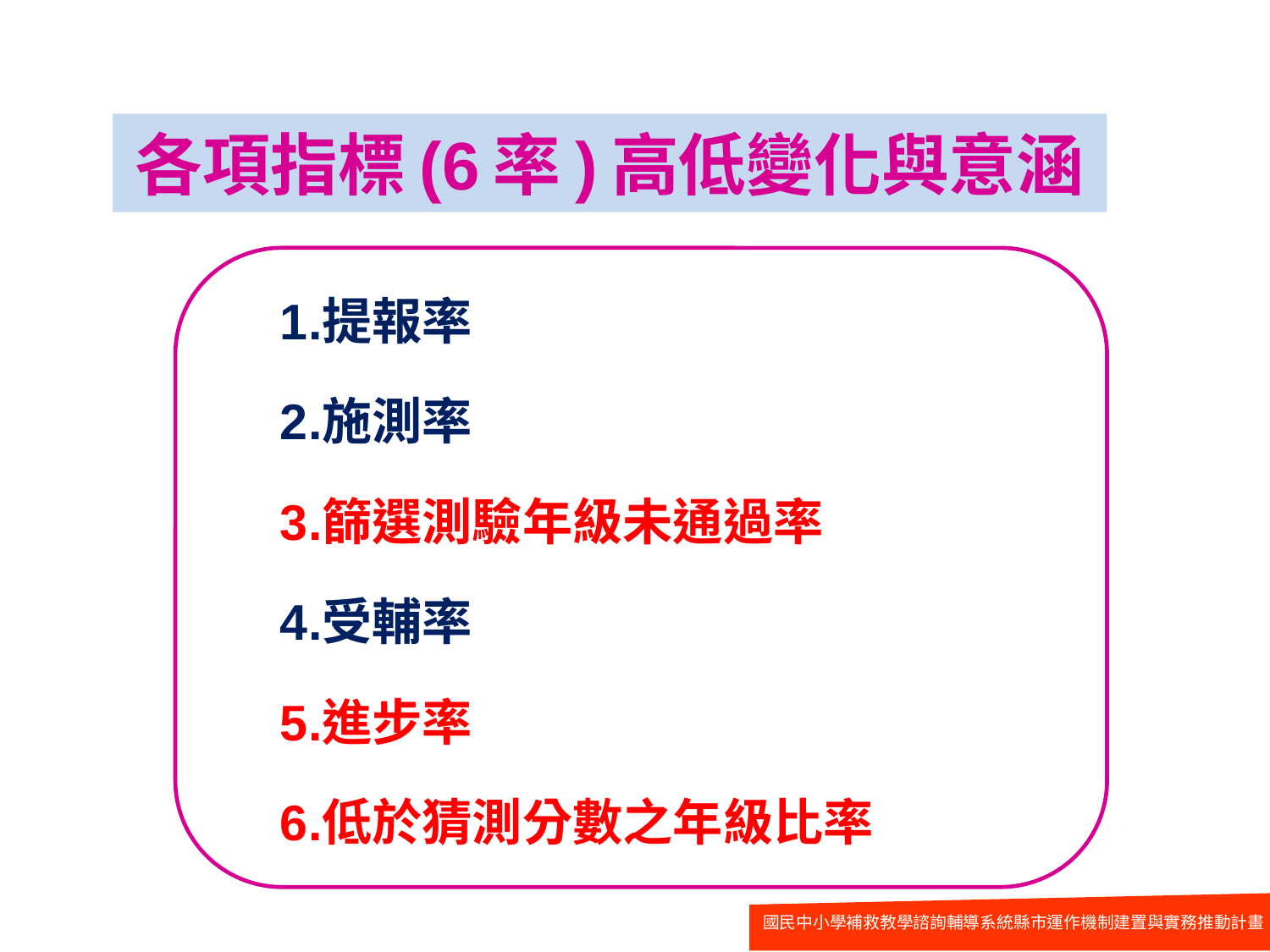

# 各項指標(6率)高低變化與意涵

提報率
施測率
篩選測驗年級未通過率
受輔率
進步率
低於猜測分數之年級比率